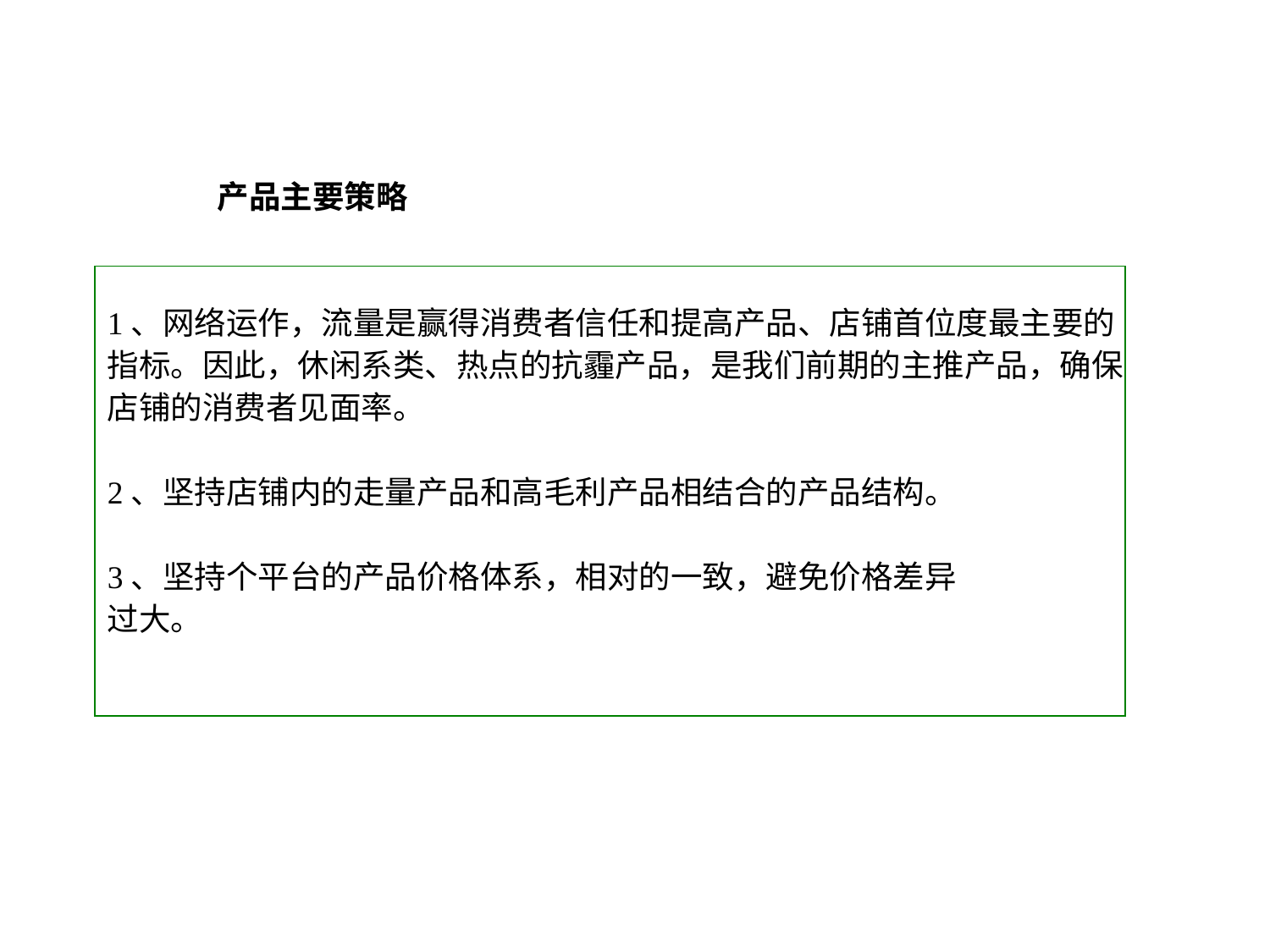

产品主要策略
1、网络运作，流量是赢得消费者信任和提高产品、店铺首位度最主要的
指标。因此，休闲系类、热点的抗霾产品，是我们前期的主推产品，确保
店铺的消费者见面率。

2、坚持店铺内的走量产品和高毛利产品相结合的产品结构。

3、坚持个平台的产品价格体系，相对的一致，避免价格差异
过大。